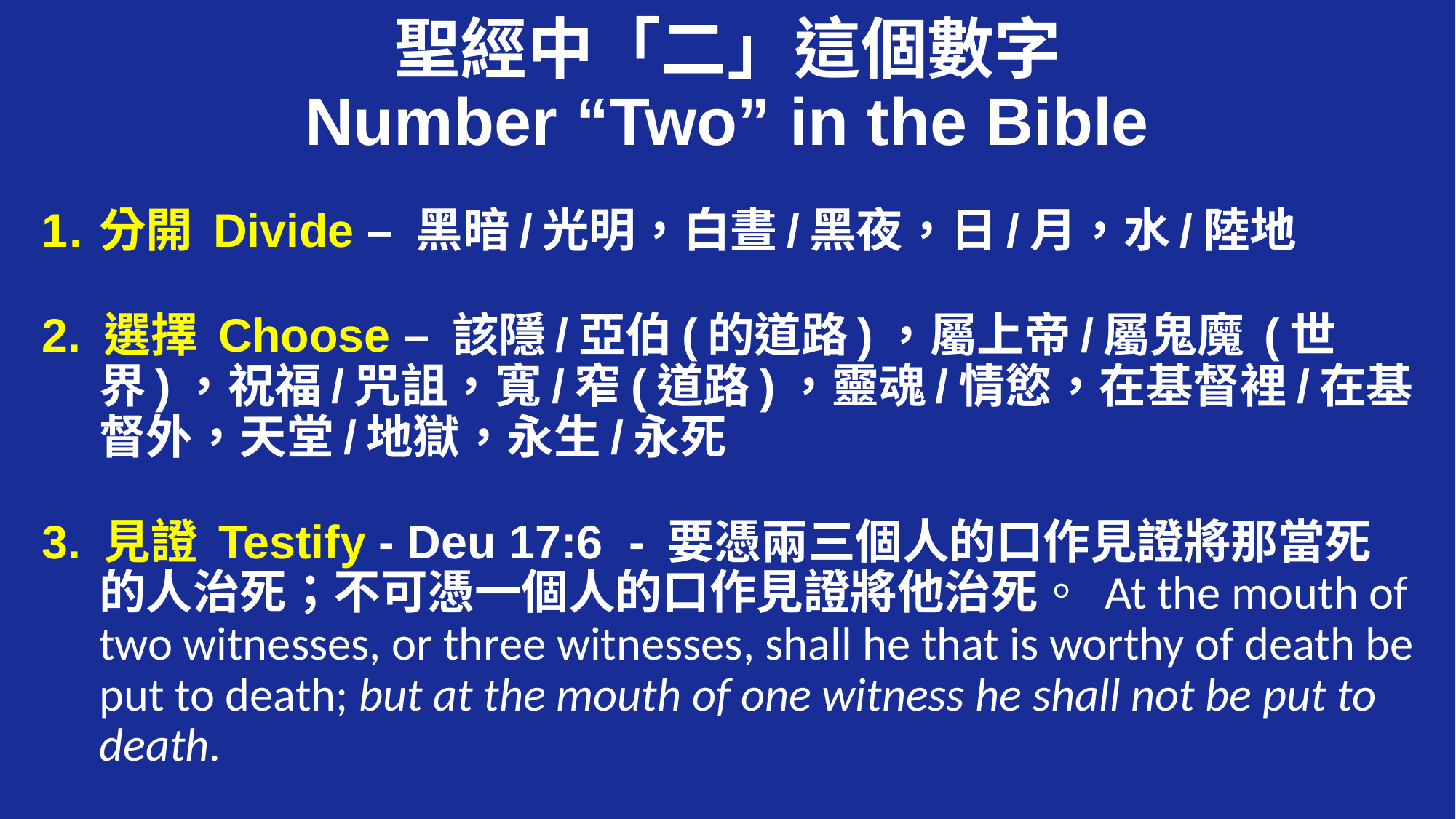

# 聖經中「二」這個數字 Number “Two” in the Bible
分開 Divide – 黑暗/光明，白晝/黑夜，日/月，水/陸地

2. 選擇 Choose – 該隱/亞伯(的道路)，屬上帝/屬鬼魔 (世界)，祝福/咒詛，寬/窄(道路)，靈魂/情慾，在基督裡/在基督外，天堂/地獄，永生/永死

3. 見證 Testify - Deu 17:6  - 要憑兩三個人的口作見證將那當死的人治死；不可憑一個人的口作見證將他治死。 At the mouth of two witnesses, or three witnesses, shall he that is worthy of death be put to death; but at the mouth of one witness he shall not be put to death.